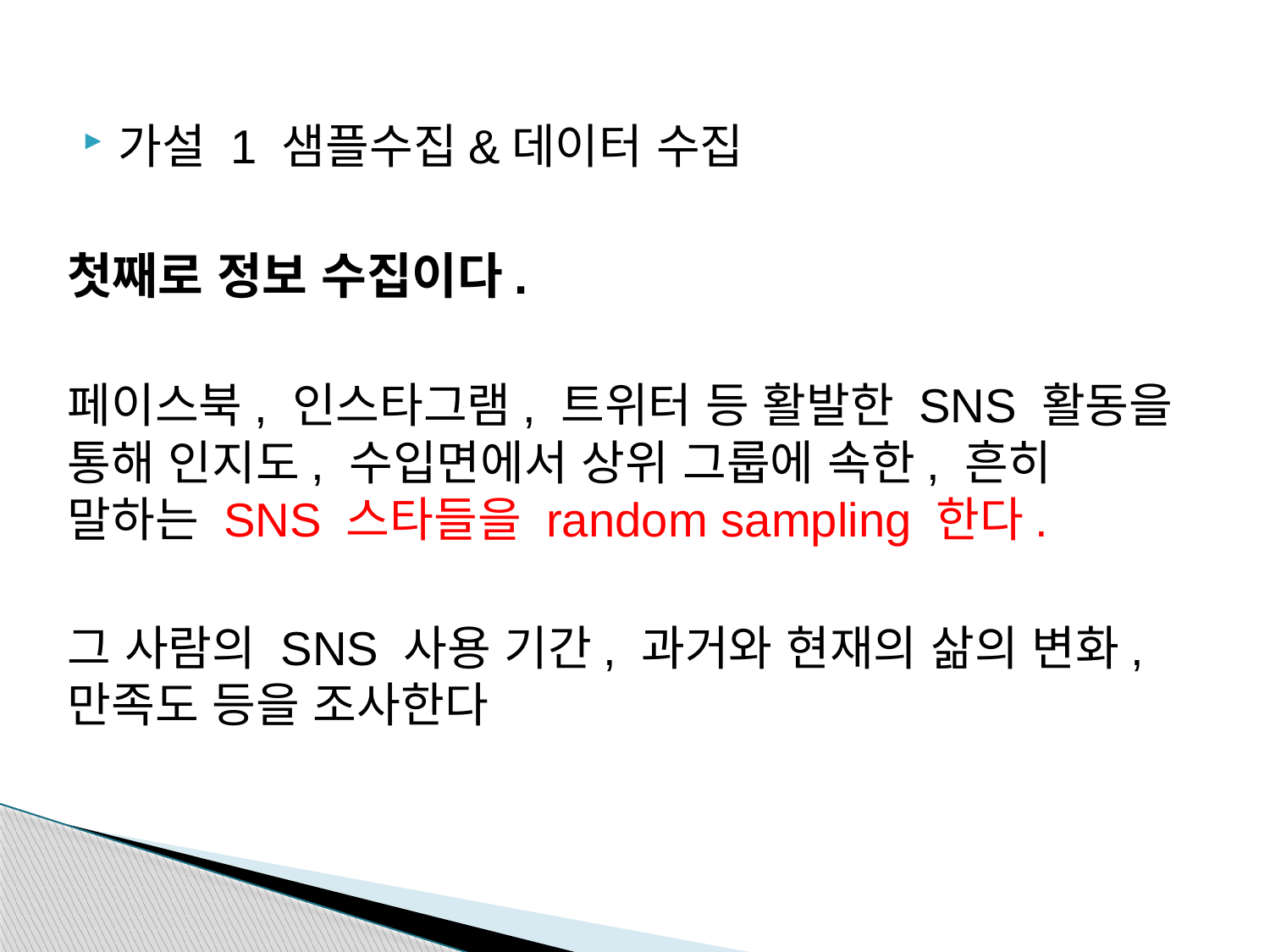

가설 1 샘플수집&데이터 수집

첫째로 정보 수집이다.

페이스북, 인스타그램, 트위터 등 활발한 SNS 활동을 통해 인지도, 수입면에서 상위 그룹에 속한, 흔히 말하는 SNS 스타들을 random sampling 한다.

그 사람의 SNS 사용 기간, 과거와 현재의 삶의 변화, 만족도 등을 조사한다